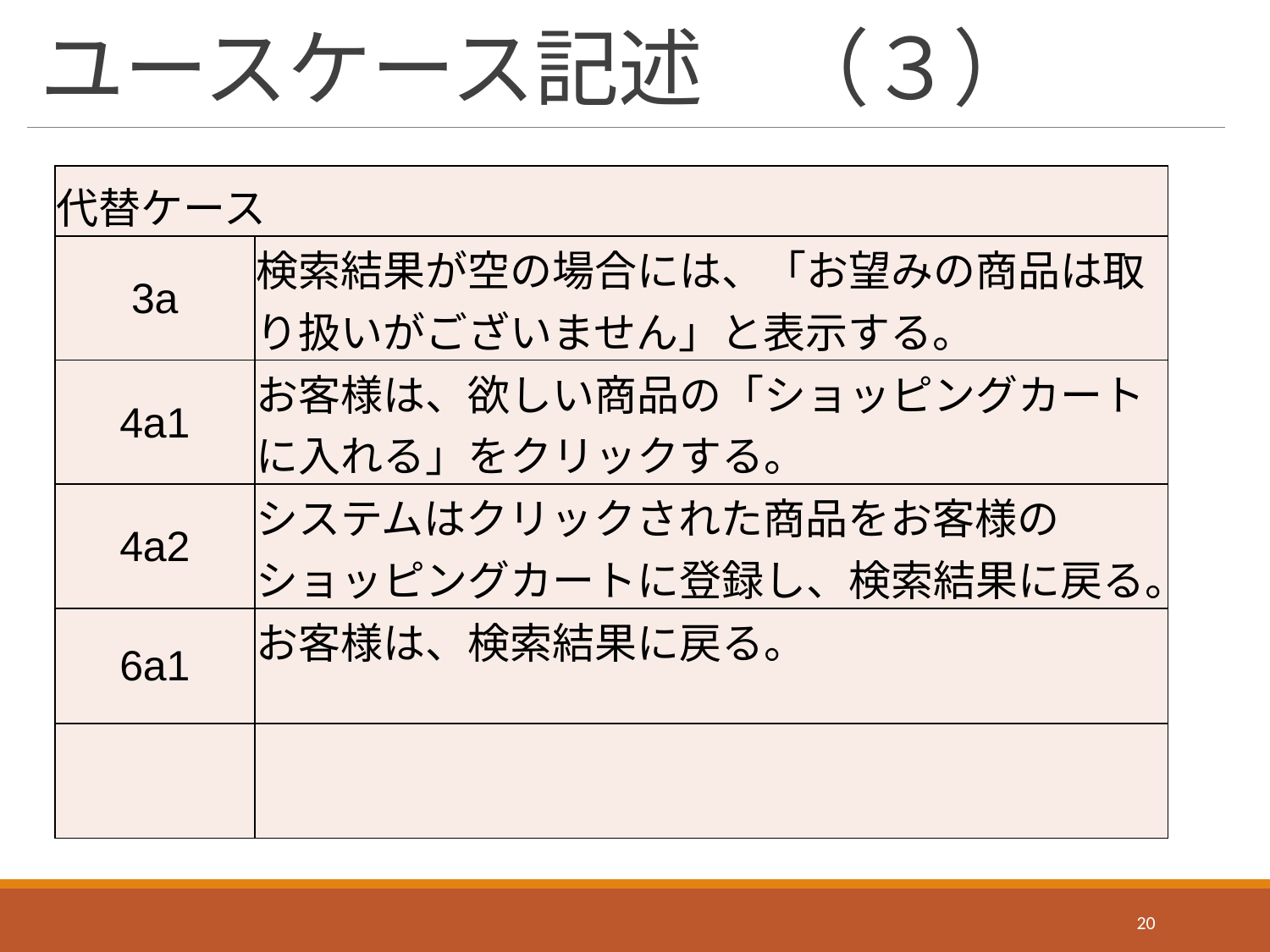

# ユースケース記述　（３）
| 代替ケース |  |
| --- | --- |
| 3a | 検索結果が空の場合には、「お望みの商品は取り扱いがございません」と表示する。 |
| 4a1 | お客様は、欲しい商品の「ショッピングカートに入れる」をクリックする。 |
| 4a2 | システムはクリックされた商品をお客様のショッピングカートに登録し、検索結果に戻る。 |
| 6a1 | お客様は、検索結果に戻る。 |
|  |  |
20